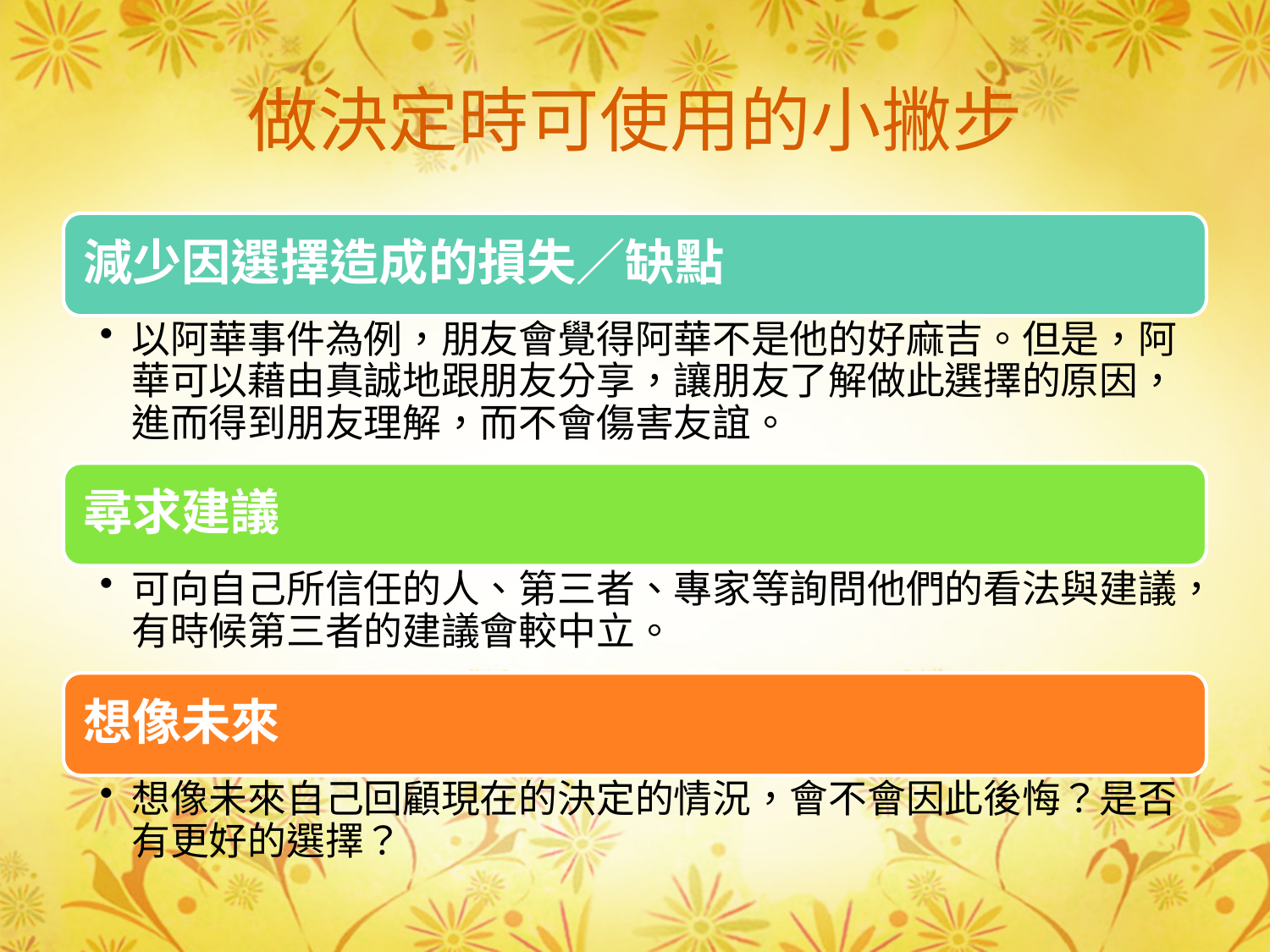

# 做決定時可使用的小撇步
減少因選擇造成的損失／缺點
以阿華事件為例，朋友會覺得阿華不是他的好麻吉。但是，阿華可以藉由真誠地跟朋友分享，讓朋友了解做此選擇的原因，進而得到朋友理解，而不會傷害友誼。
尋求建議
可向自己所信任的人、第三者、專家等詢問他們的看法與建議，有時候第三者的建議會較中立。
想像未來
想像未來自己回顧現在的決定的情況，會不會因此後悔？是否有更好的選擇？